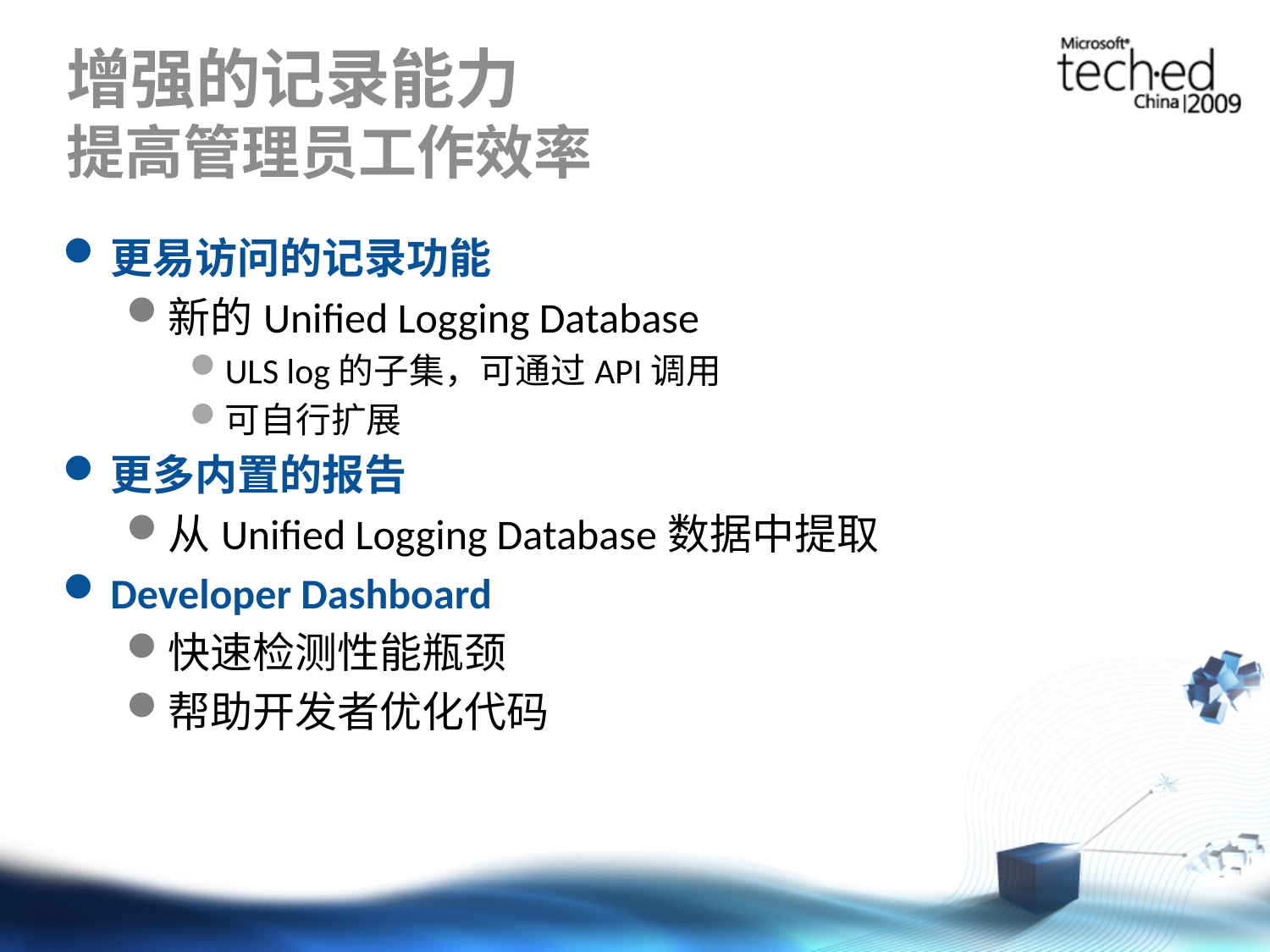

# 增强的记录能力 提高管理员工作效率
更易访问的记录功能
新的Unified Logging Database
ULS log的子集，可通过API调用
可自行扩展
更多内置的报告
从Unified Logging Database数据中提取
Developer Dashboard
快速检测性能瓶颈
帮助开发者优化代码